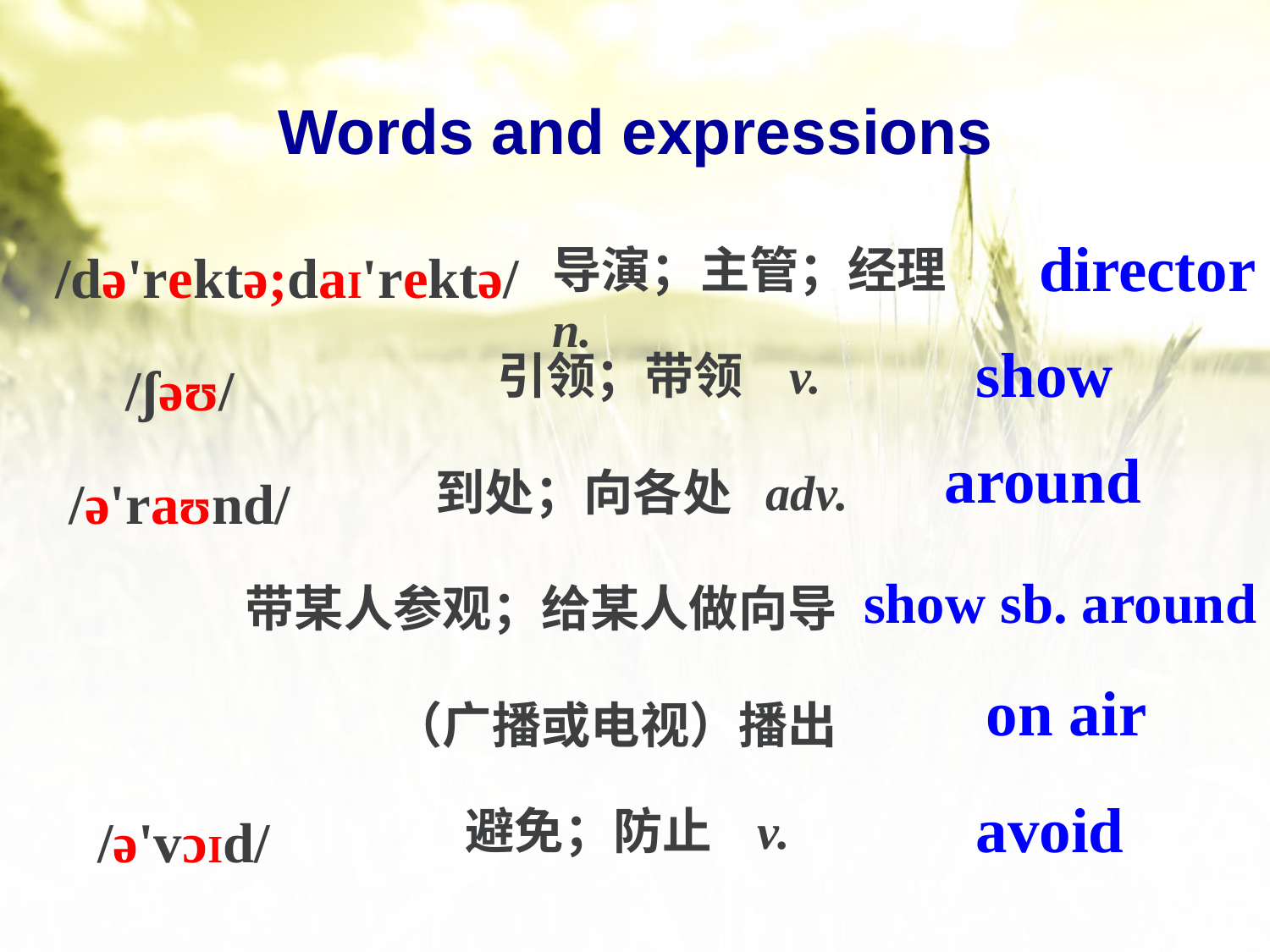

Words and expressions
/də'rektə;daI'rektə/
     /ʃəʊ/
 /ə'raʊnd/

   /ə'vɔId/
director
导演；主管；经理   n.
show
引领；带领   v.
around
到处；向各处  adv.
show sb. around
带某人参观；给某人做向导
on air
（广播或电视）播出
avoid
避免；防止   v.